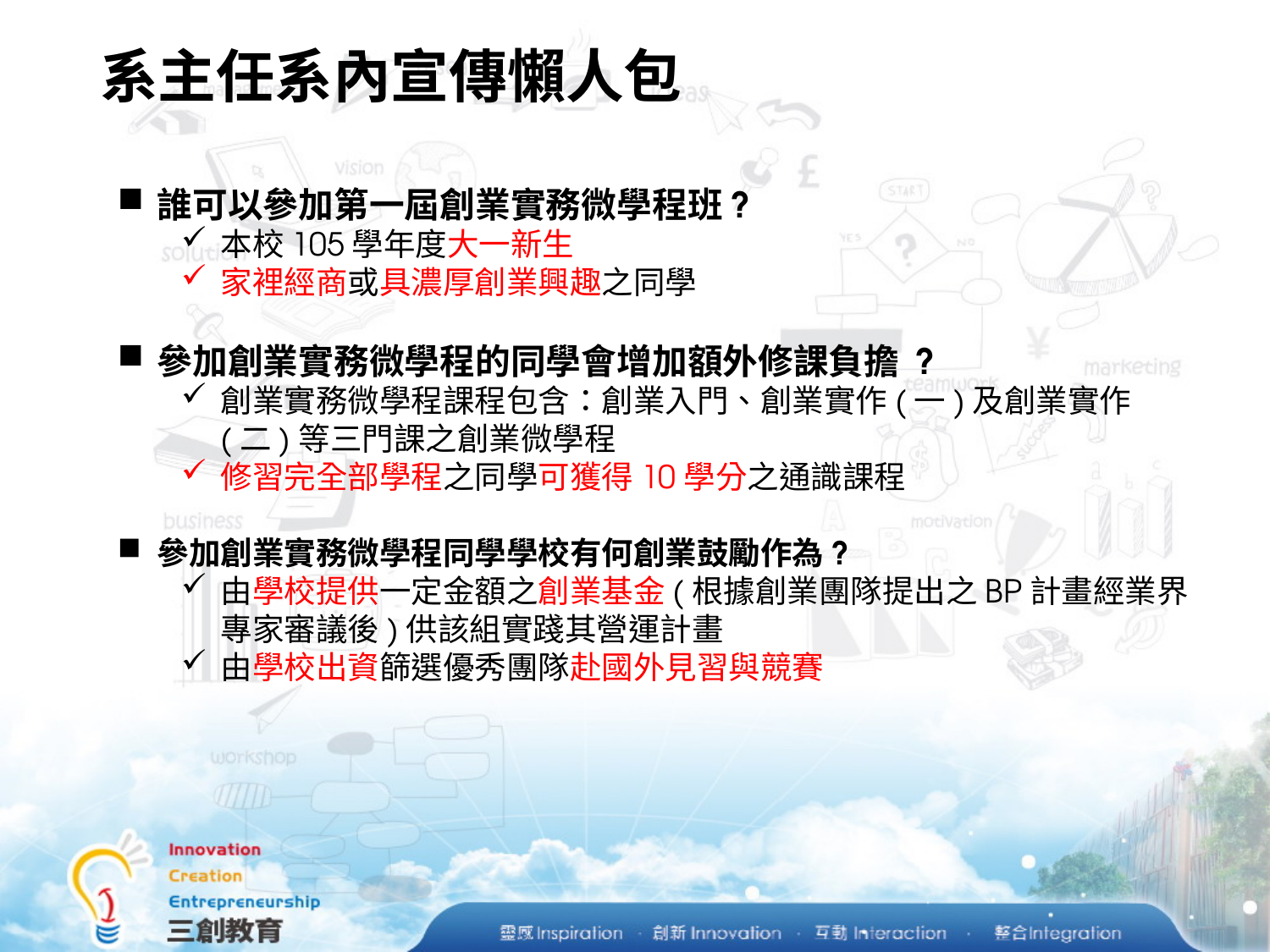

# 系主任系內宣傳懶人包
誰可以參加第一屆創業實務微學程班?
本校105學年度大一新生
家裡經商或具濃厚創業興趣之同學

參加創業實務微學程的同學會增加額外修課負擔 ?
創業實務微學程課程包含：創業入門、創業實作(一)及創業實作(二)等三門課之創業微學程
修習完全部學程之同學可獲得10學分之通識課程

參加創業實務微學程同學學校有何創業鼓勵作為?
由學校提供一定金額之創業基金(根據創業團隊提出之BP計畫經業界專家審議後)供該組實踐其營運計畫
由學校出資篩選優秀團隊赴國外見習與競賽